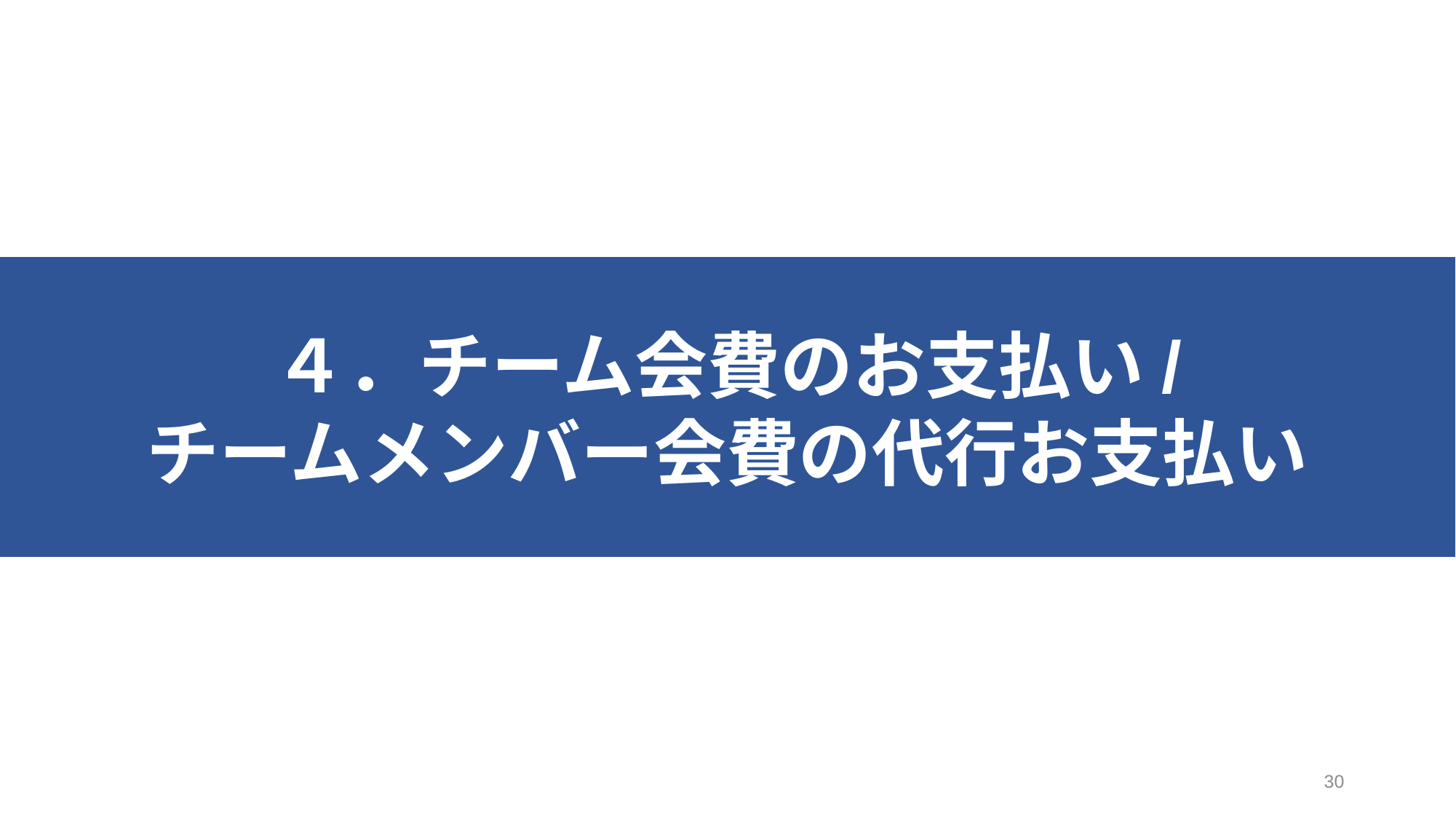

４．チーム会費のお支払い/
チームメンバー会費の代行お支払い

４．チーム会費のお支払い/
チームメンバー会費の代行お支払い
30